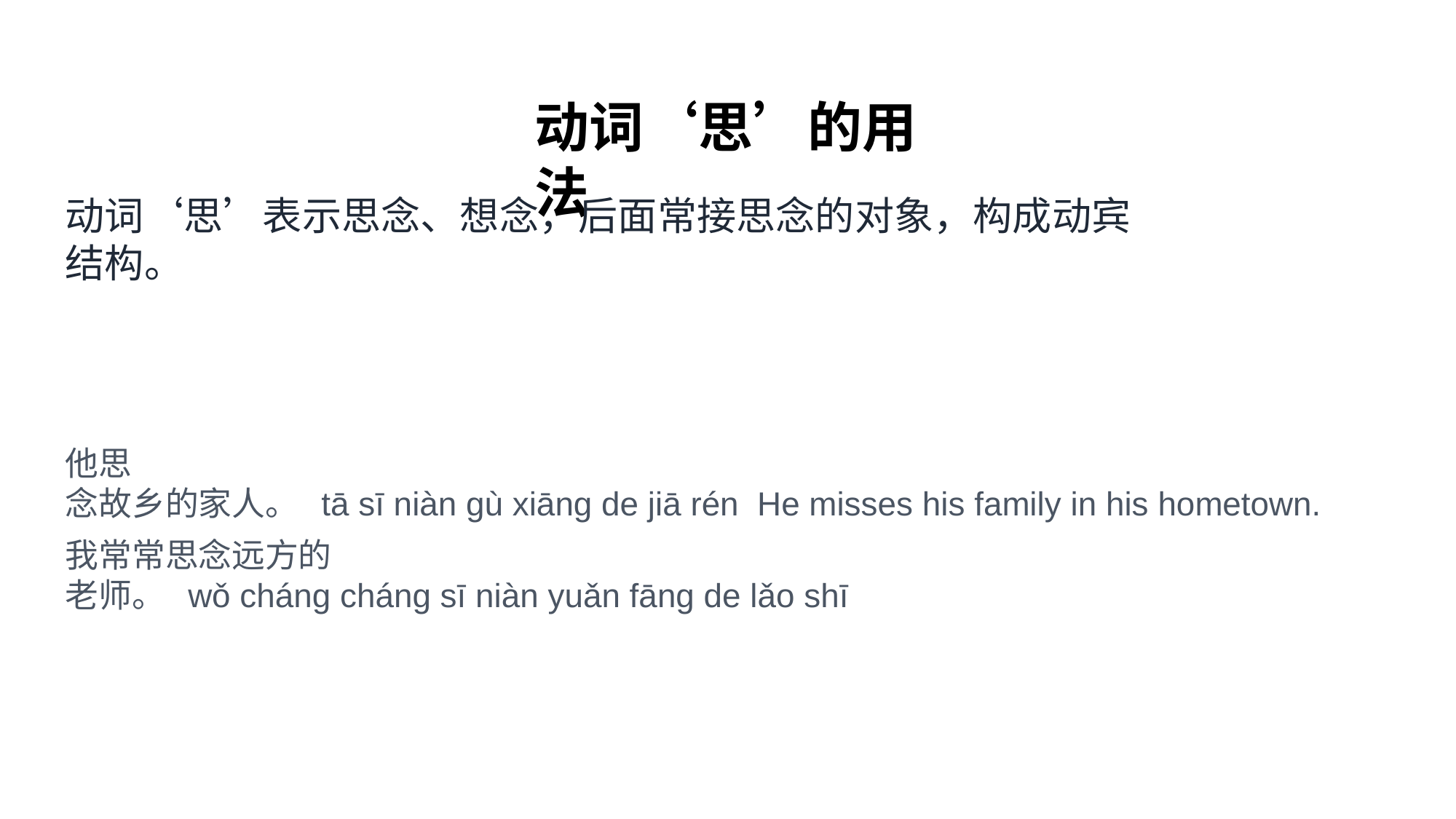

动词‘思’的用
法
动词‘思’表示思念、想念，后面常接思念的对象，构成动宾
结构。
他思
念故乡的家人。  tā sī niàn gù xiāng de jiā rén  He misses his family in his hometown.
我常常思念远方的
老师。  wǒ cháng cháng sī niàn yuǎn fāng de lǎo shī